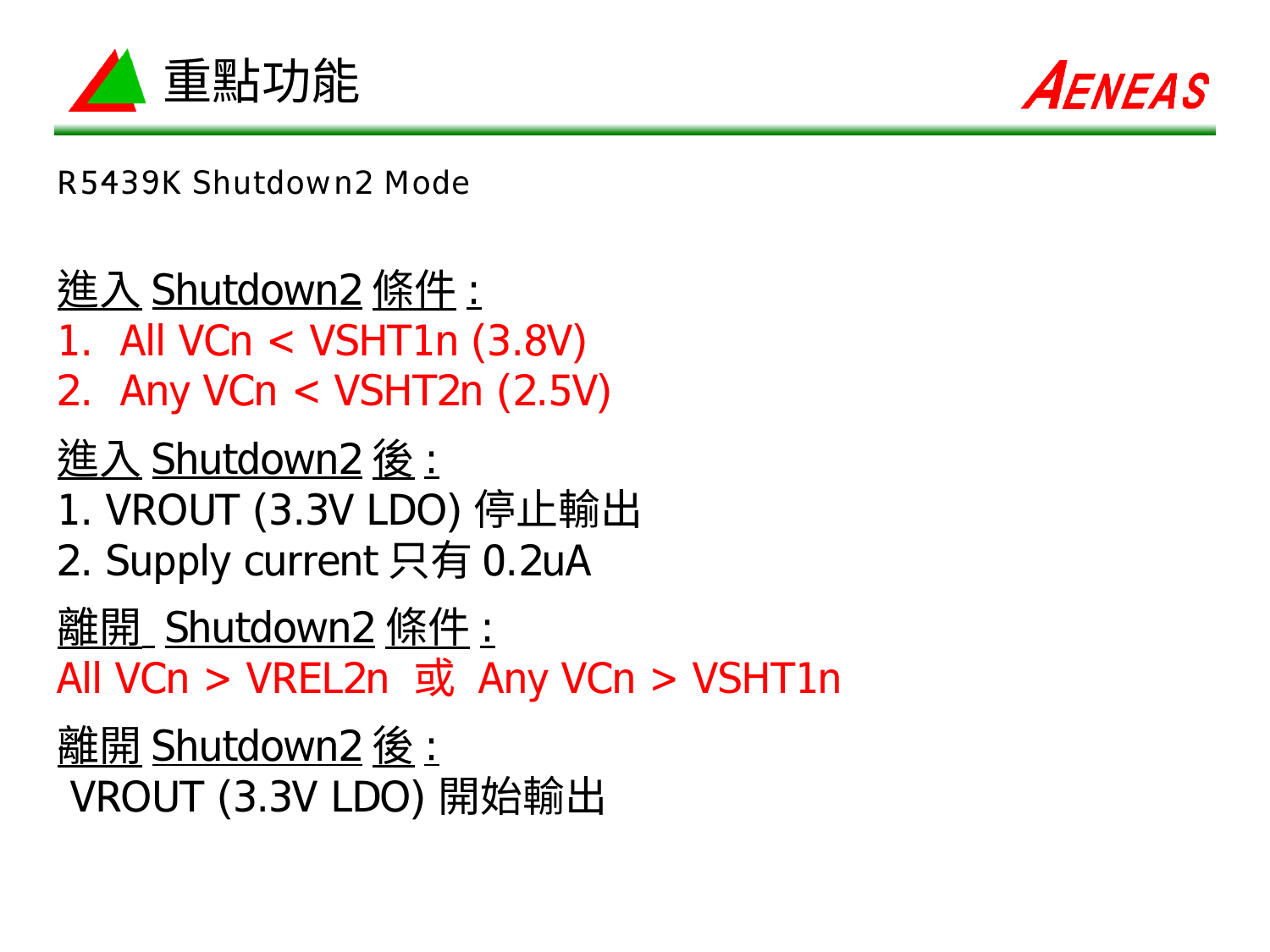

# 重點功能
R5439K Shutdown2 Mode

進入Shutdown2條件:
All VCn < VSHT1n (3.8V)
Any VCn < VSHT2n (2.5V)

進入Shutdown2後:
1. VROUT (3.3V LDO)停止輸出
2. Supply current只有0.2uA

離開 Shutdown2條件:
All VCn > VREL2n 或 Any VCn > VSHT1n

離開Shutdown2後:
 VROUT (3.3V LDO)開始輸出